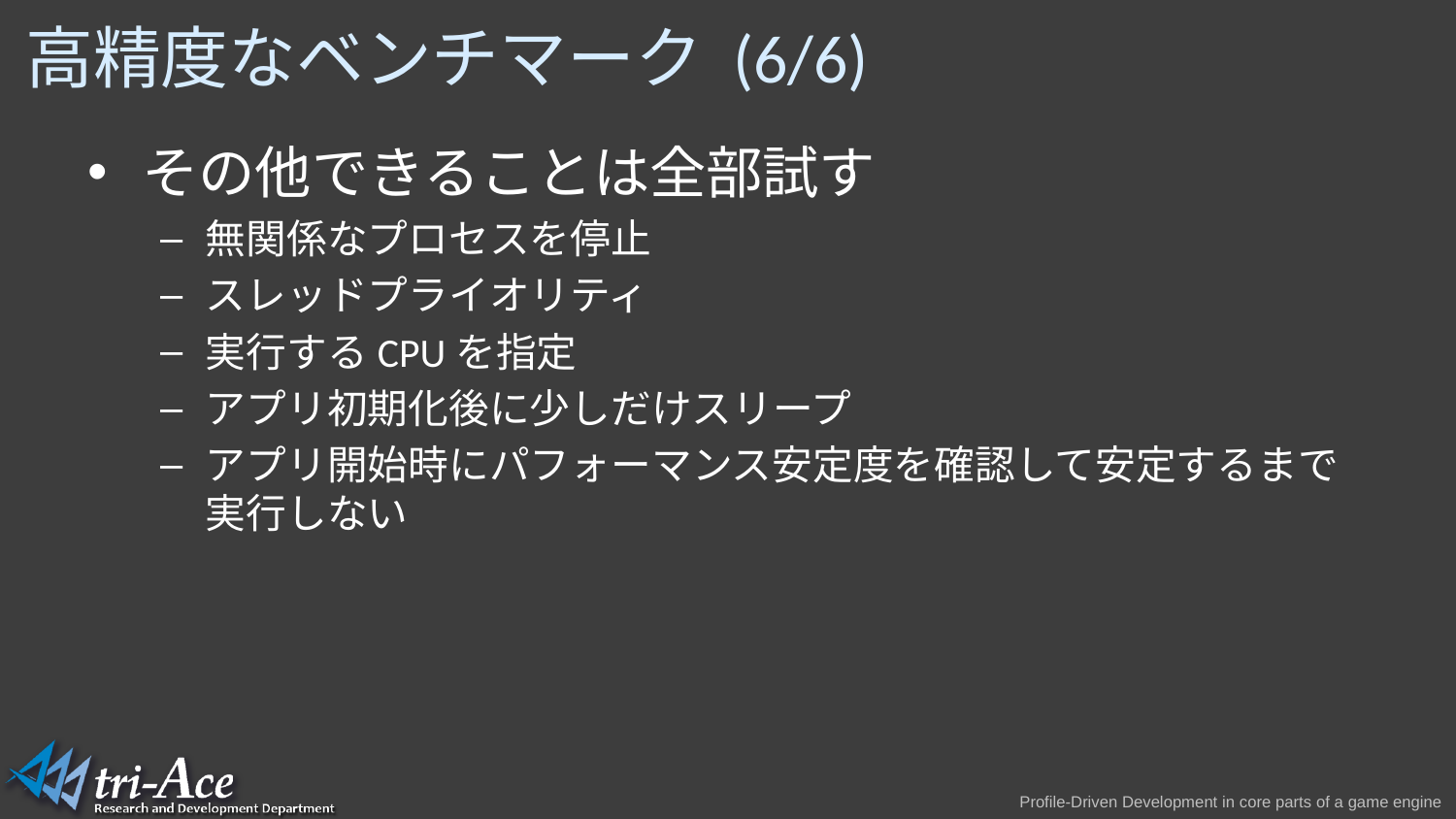

# 高精度なベンチマーク (6/6)
その他できることは全部試す
無関係なプロセスを停止
スレッドプライオリティ
実行するCPUを指定
アプリ初期化後に少しだけスリープ
アプリ開始時にパフォーマンス安定度を確認して安定するまで実行しない